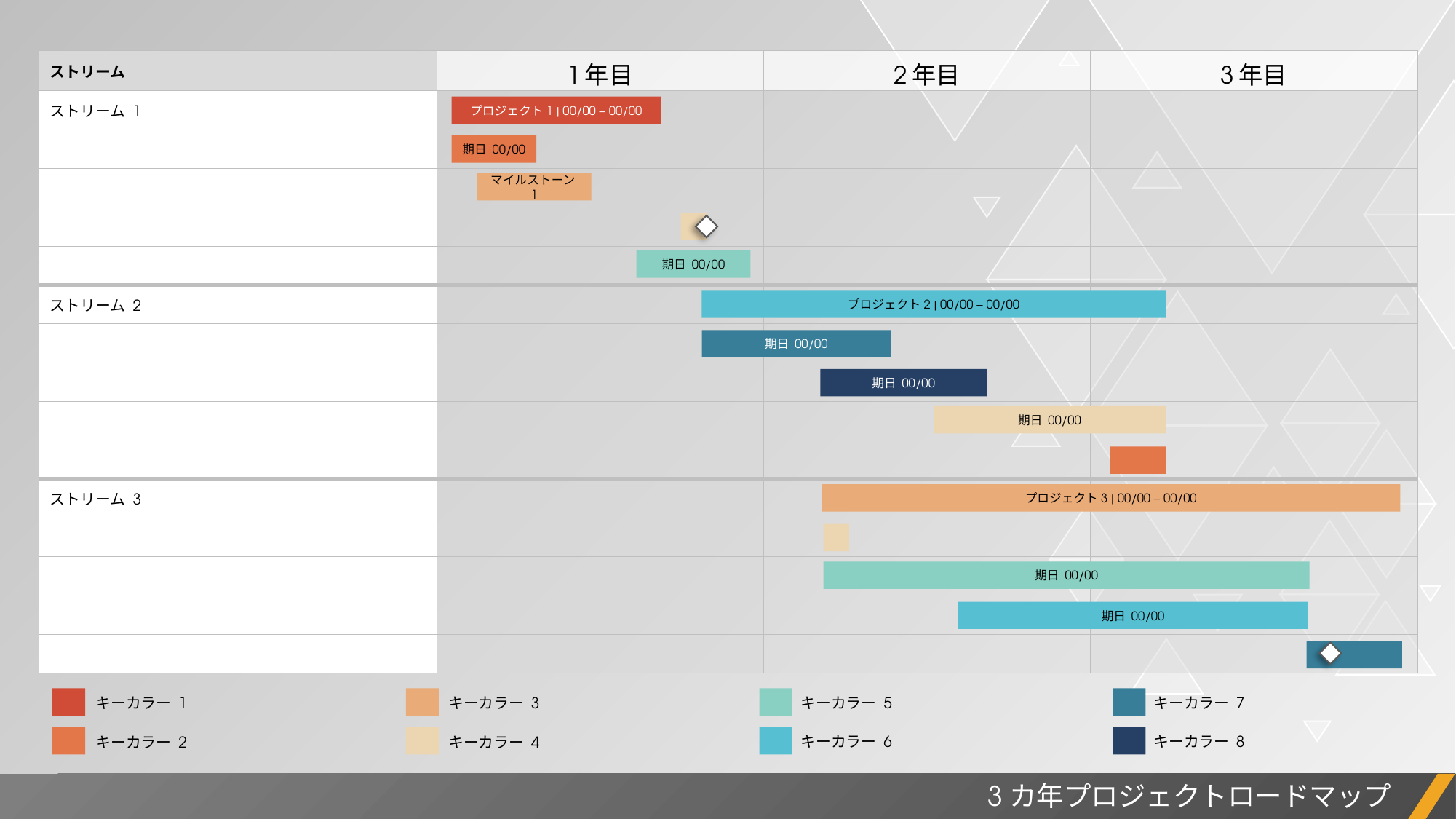

| ストリーム | 1年目 | 2年目 | 3年目 |
| --- | --- | --- | --- |
| ストリーム 1 |  |  |  |
|  |  |  |  |
|  |  |  |  |
|  |  |  |  |
|  |  |  |  |
| ストリーム 2 |  |  |  |
|  |  |  |  |
|  |  |  |  |
|  |  |  |  |
|  |  |  |  |
| ストリーム 3 |  |  |  |
|  |  |  |  |
|  |  |  |  |
|  |  |  |  |
|  |  |  |  |
プロジェクト1 | 00/00 – 00/00
期日 00/00
マイルストーン1

期日 00/00
プロジェクト2 | 00/00 – 00/00
期日 00/00
期日 00/00
期日 00/00

プロジェクト3 | 00/00 – 00/00

期日 00/00
期日 00/00

キーカラー 7
キーカラー 5
キーカラー 3

キーカラー 1

キーカラー 8
キーカラー 6
キーカラー 4

キーカラー 2

3カ年プロジェクトロードマップ